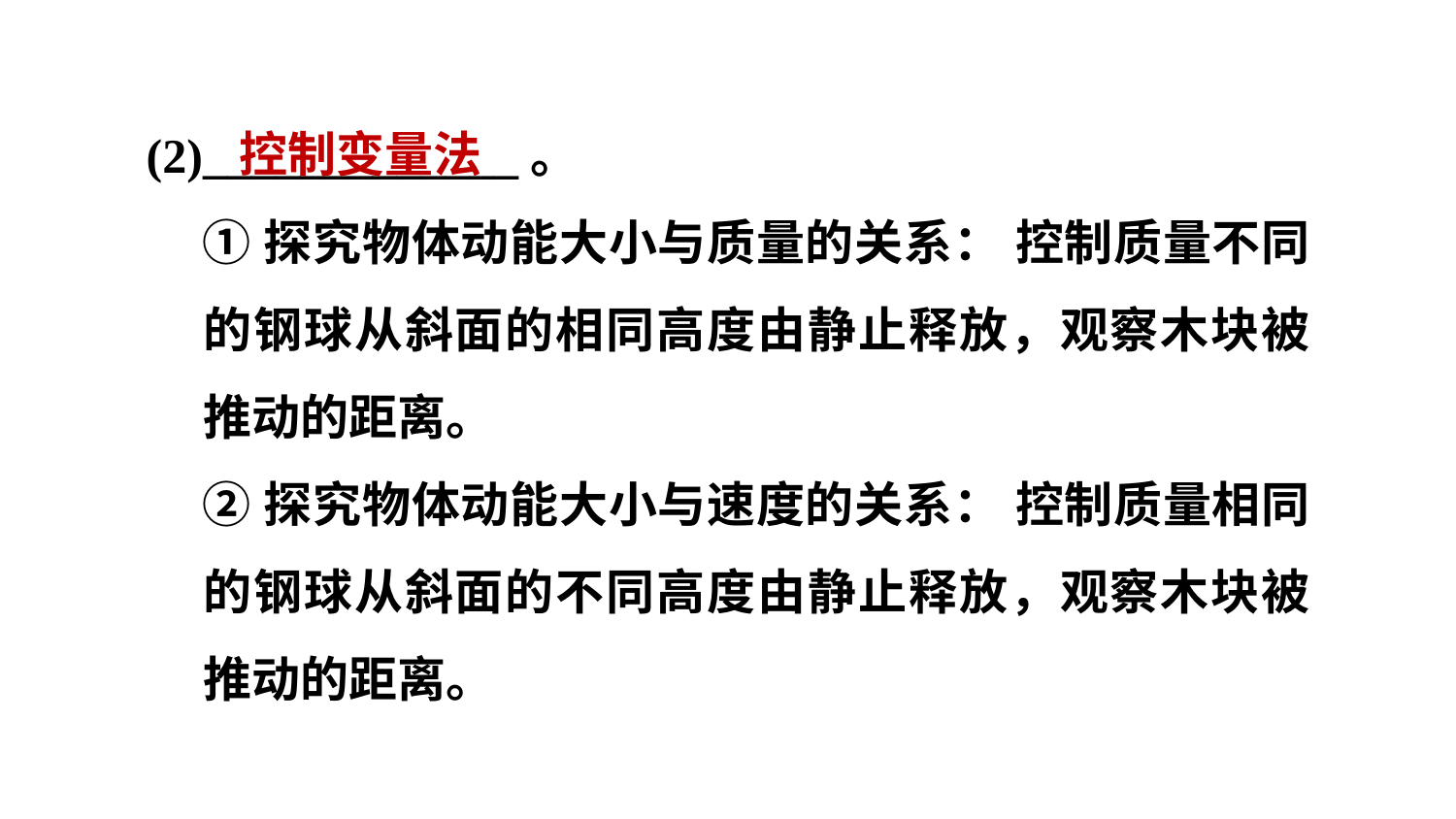

控制变量法
(2)_____________。
①探究物体动能大小与质量的关系： 控制质量不同的钢球从斜面的相同高度由静止释放，观察木块被推动的距离。
②探究物体动能大小与速度的关系： 控制质量相同的钢球从斜面的不同高度由静止释放，观察木块被推动的距离。